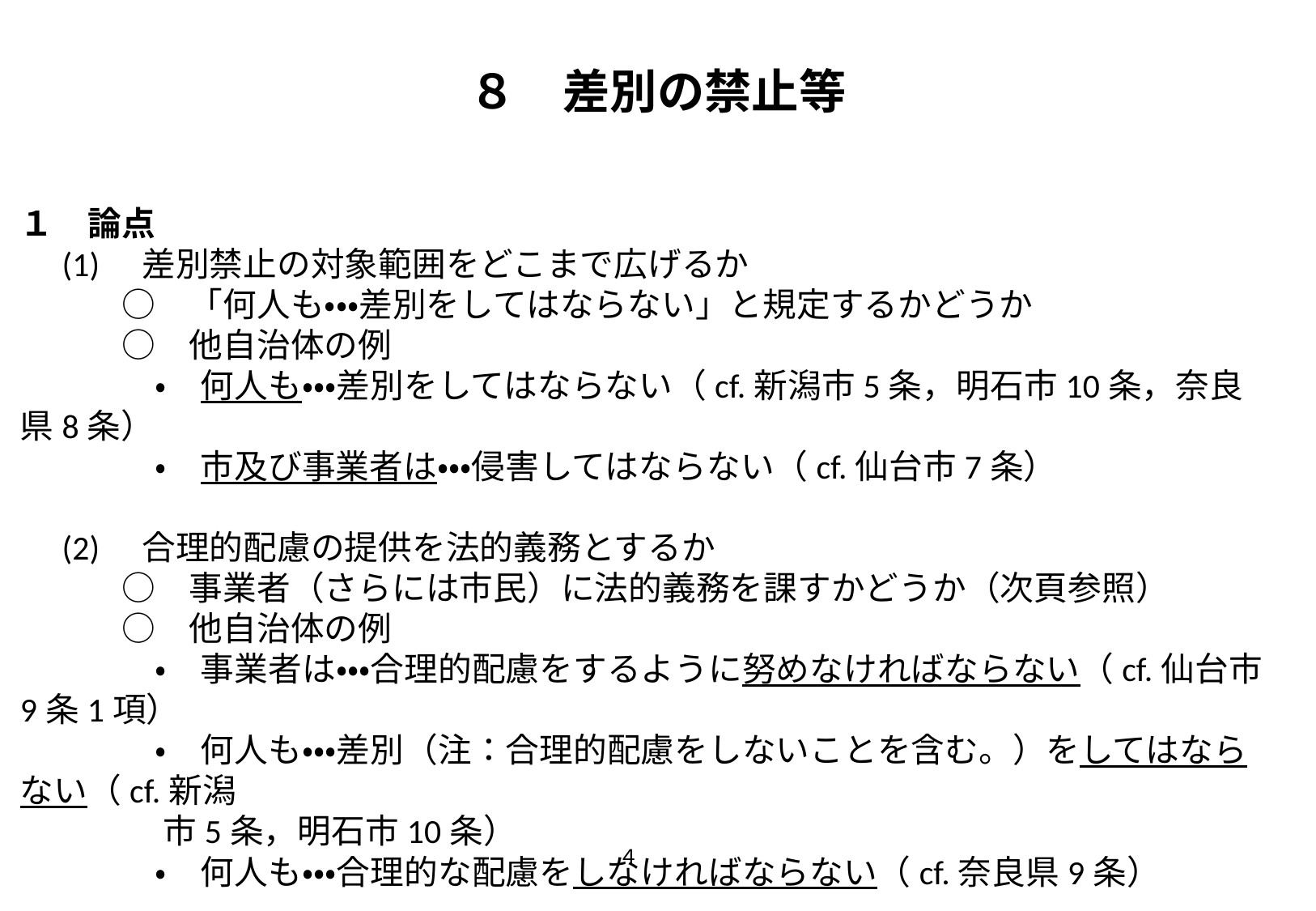

# ８　差別の禁止等
１　論点
　(1)　差別禁止の対象範囲をどこまで広げるか
　　　○　「何人も・・・差別をしてはならない」と規定するかどうか
　　　○　他自治体の例
　　　　・　何人も・・・差別をしてはならない（cf.新潟市5条，明石市10条，奈良県8条）
　　　　・　市及び事業者は・・・侵害してはならない（cf.仙台市7条）

　(2)　合理的配慮の提供を法的義務とするか
　　　○　事業者（さらには市民）に法的義務を課すかどうか（次頁参照）
　　　○　他自治体の例
　　　　・　事業者は・・・合理的配慮をするように努めなければならない（cf.仙台市9条1項）
　　　　・　何人も・・・差別（注：合理的配慮をしないことを含む。）をしてはならない（cf.新潟
　　　　 市5条，明石市10条）
　　　　・　何人も・・・合理的な配慮をしなければならない（cf.奈良県9条）

４